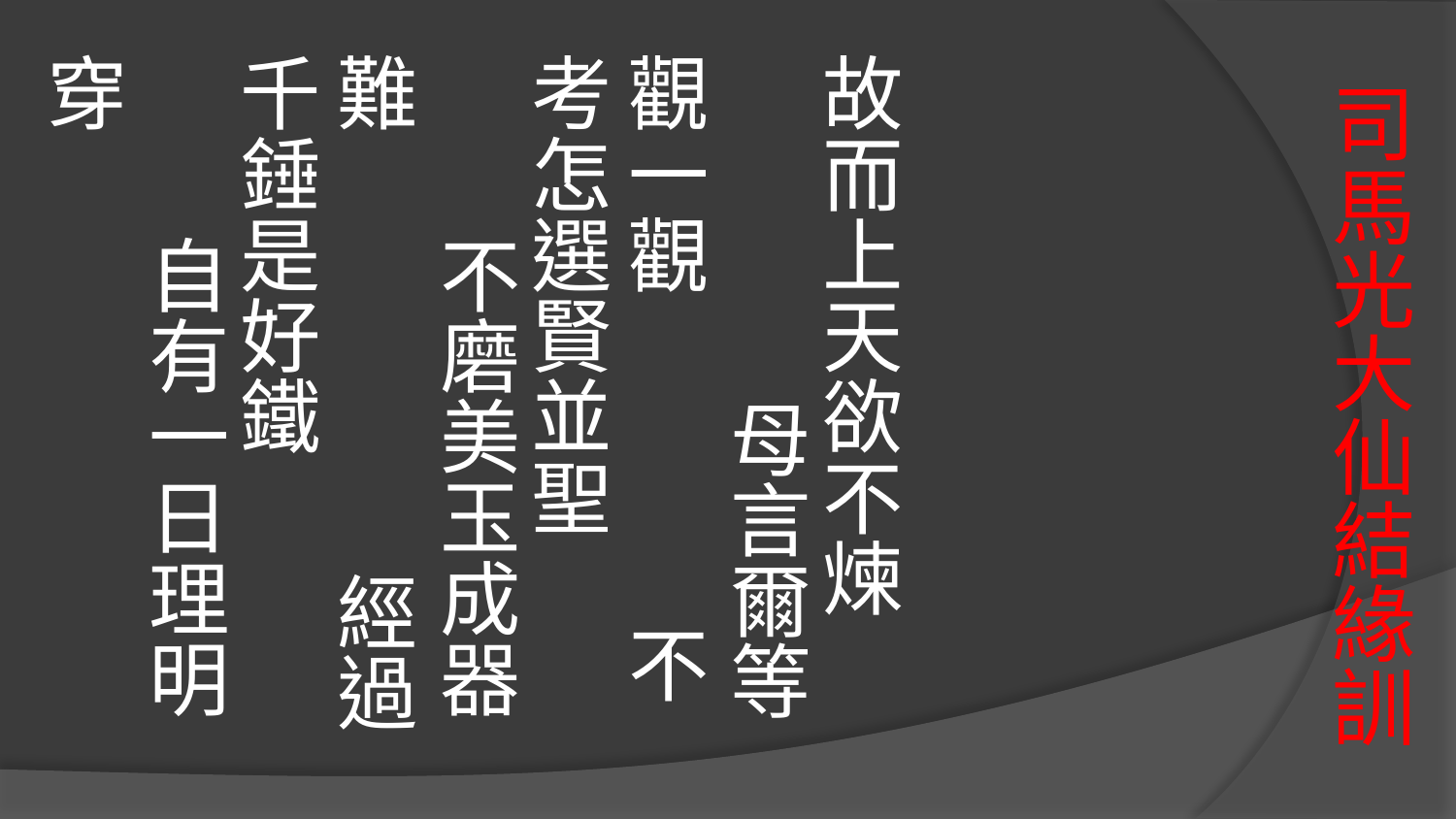

故而上天欲不煉                            母言爾等觀一觀                  不考怎選賢並聖                       不磨美玉成器難                        經過千錘是好鐵                            自有一日理明穿
# 司馬光大仙結緣訓